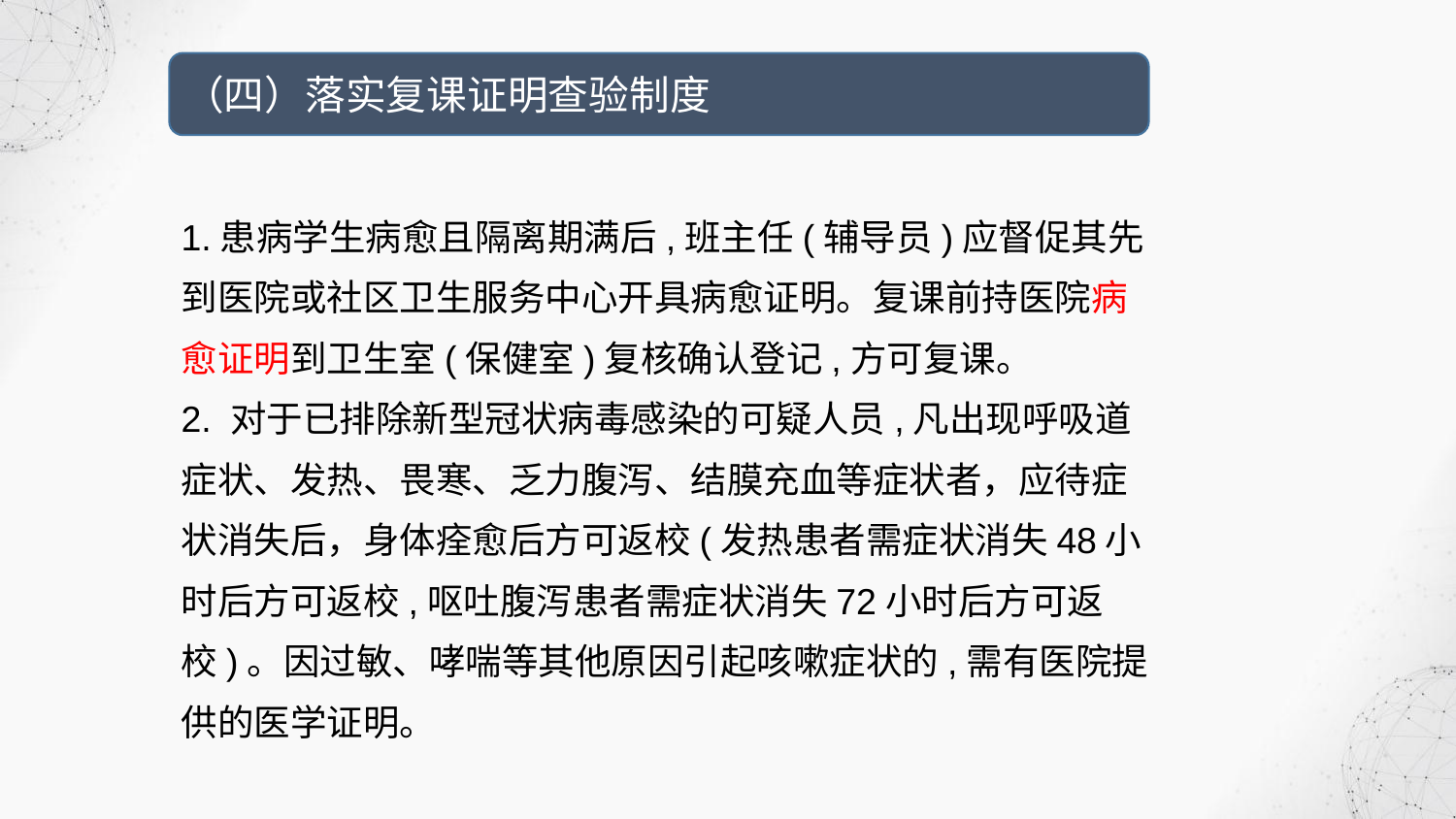

（四）落实复课证明查验制度
1.患病学生病愈且隔离期满后,班主任(辅导员)应督促其先到医院或社区卫生服务中心开具病愈证明。复课前持医院病愈证明到卫生室(保健室)复核确认登记,方可复课。
2. 对于已排除新型冠状病毒感染的可疑人员,凡出现呼吸道症状、发热、畏寒、乏力腹泻、结膜充血等症状者，应待症状消失后，身体痊愈后方可返校(发热患者需症状消失48小时后方可返校,呕吐腹泻患者需症状消失72小时后方可返校)。因过敏、哮喘等其他原因引起咳嗽症状的,需有医院提供的医学证明。